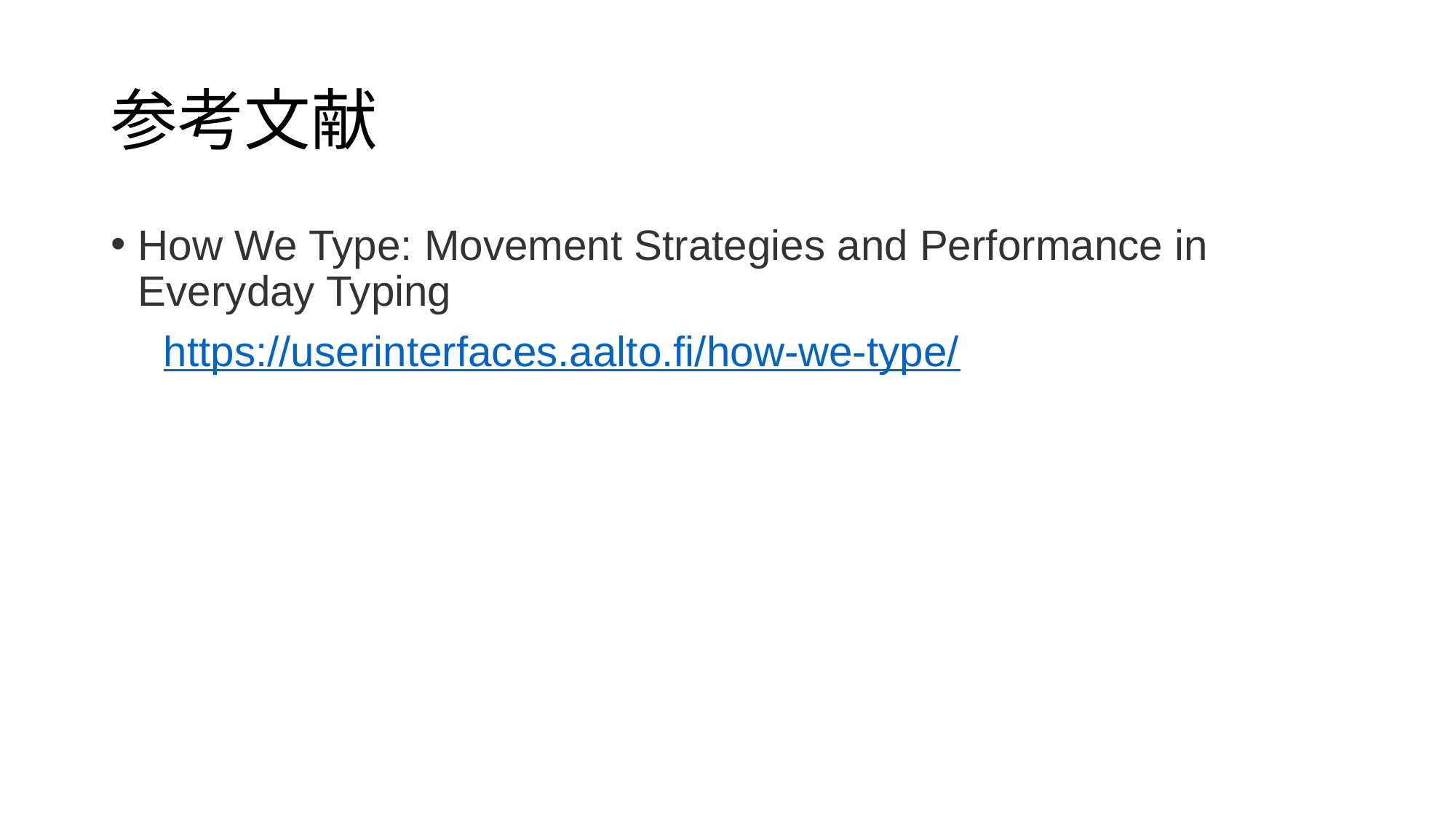

# 参考文献
How We Type: Movement Strategies and Performance in Everyday Typing
　https://userinterfaces.aalto.fi/how-we-type/